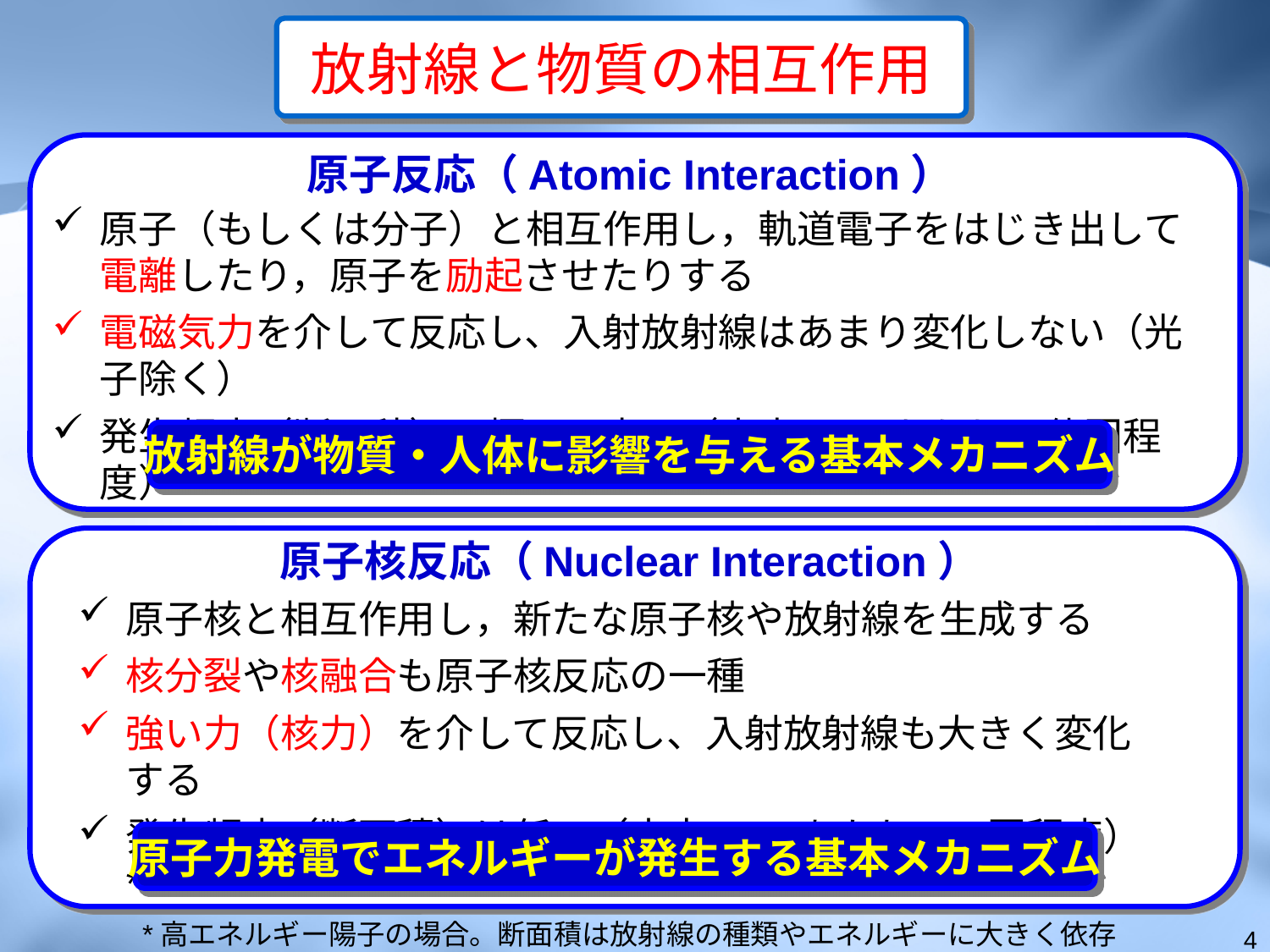

放射線と物質の相互作用

原子反応（Atomic Interaction）
原子（もしくは分子）と相互作用し，軌道電子をはじき出して電離したり，原子を励起させたりする
電磁気力を介して反応し、入射放射線はあまり変化しない（光子除く）
発生頻度（断面積）は極めて高い（水中1cmあたり1億回程度）*
放射線が物質・人体に影響を与える基本メカニズム

原子核反応（Nuclear Interaction）
原子核と相互作用し，新たな原子核や放射線を生成する
核分裂や核融合も原子核反応の一種
強い力（核力）を介して反応し、入射放射線も大きく変化する
発生頻度（断面積）は低い（水中1cmあたり0.1回程度）*
原子力発電でエネルギーが発生する基本メカニズム
*高エネルギー陽子の場合。断面積は放射線の種類やエネルギーに大きく依存
4